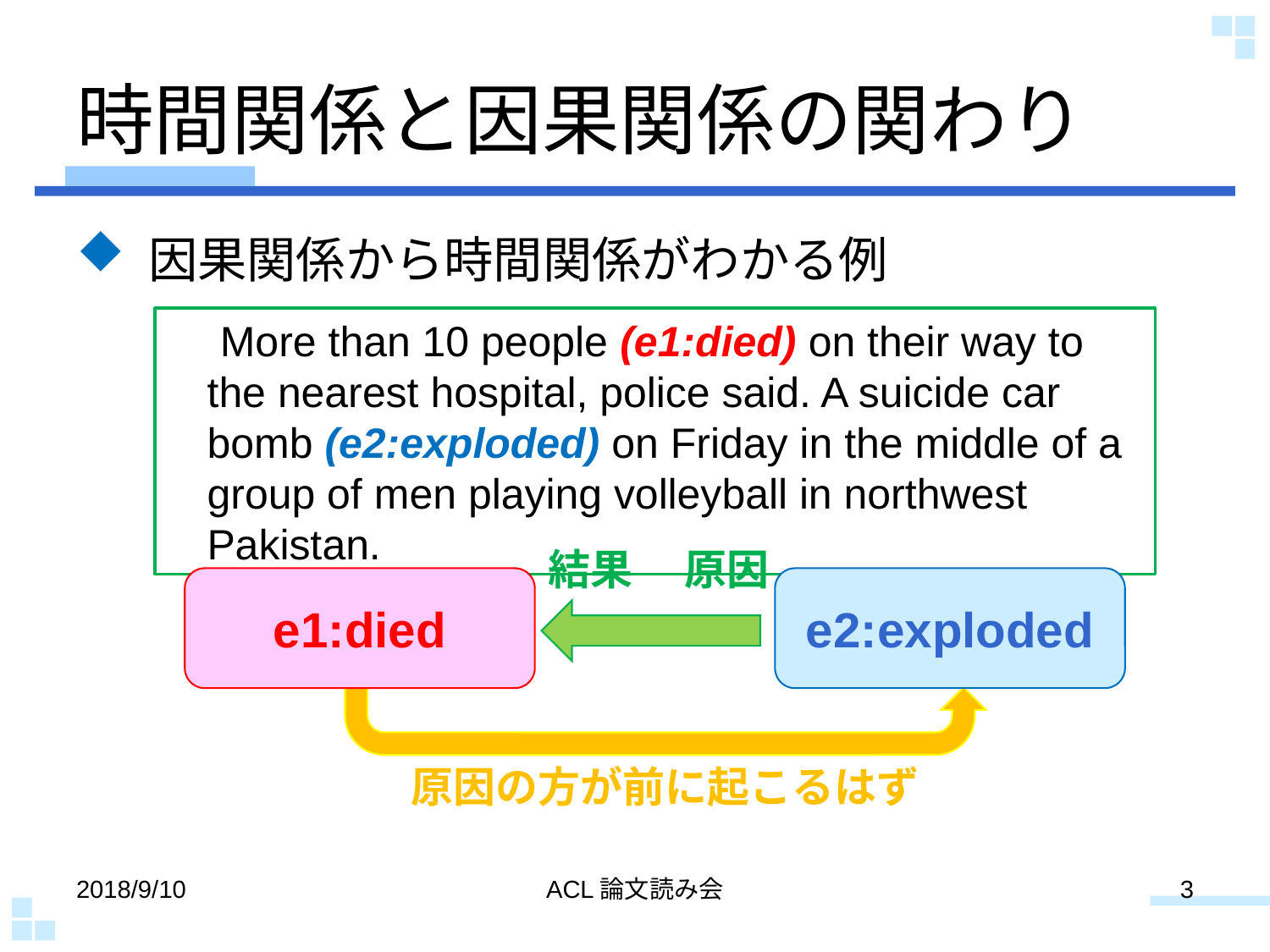

# 時間関係と因果関係の関わり
 因果関係から時間関係がわかる例

　More than 10 people (e1:died) on their way to the nearest hospital, police said. A suicide car bomb (e2:exploded) on Friday in the middle of a group of men playing volleyball in northwest Pakistan.
結果
原因
e1:died
e2:exploded

原因の方が前に起こるはず
2018/9/10
ACL論文読み会
3